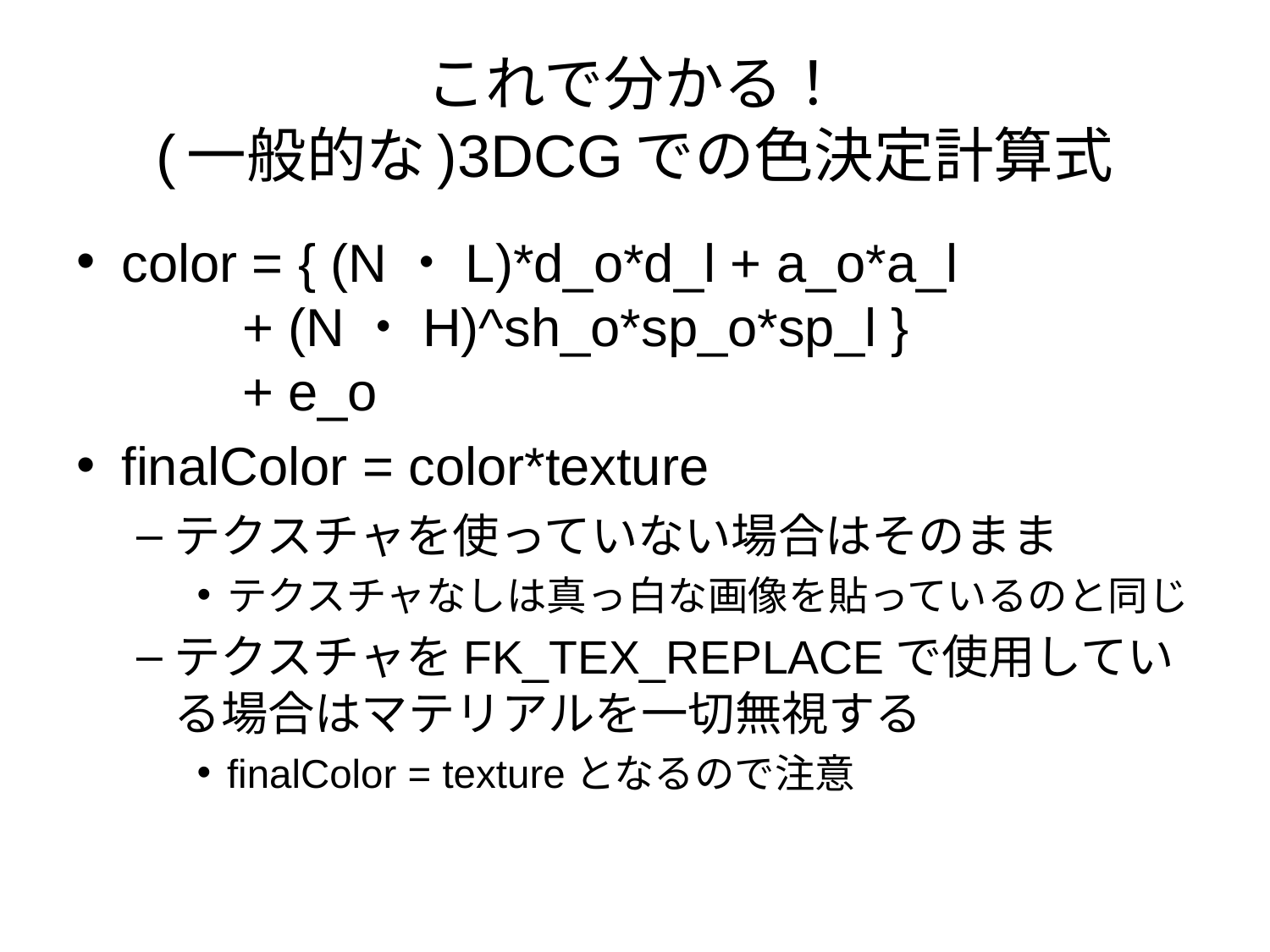

# これで分かる！ (一般的な)3DCGでの色決定計算式
color = { (N・L)*d_o*d_l + a_o*a_l
		+ (N・H)^sh_o*sp_o*sp_l }
		+ e_o
finalColor = color*texture
テクスチャを使っていない場合はそのまま
テクスチャなしは真っ白な画像を貼っているのと同じ
テクスチャをFK_TEX_REPLACEで使用している場合はマテリアルを一切無視する
finalColor = textureとなるので注意